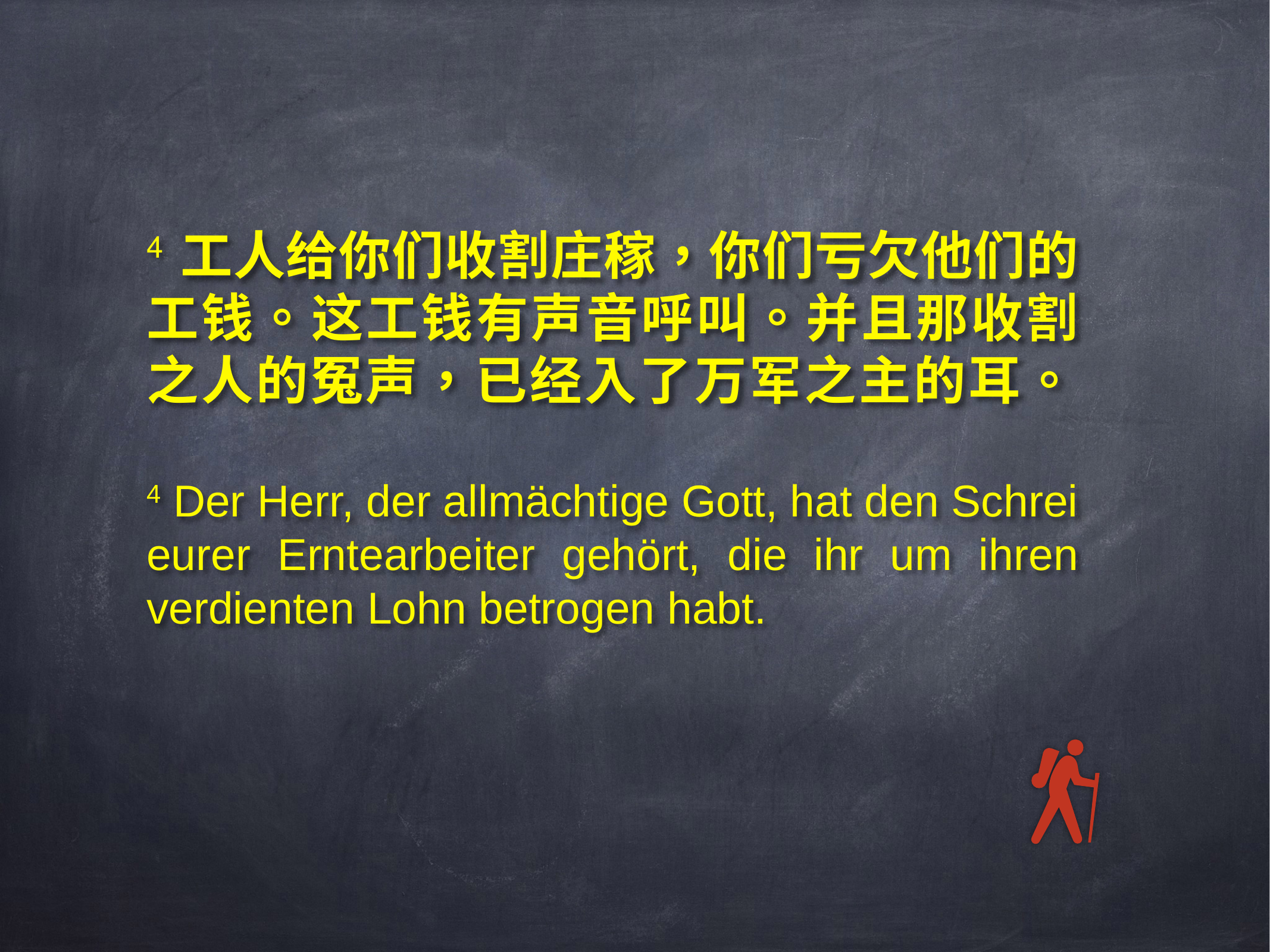

# 4 工人给你们收割庄稼，你们亏欠他们的工钱。这工钱有声音呼叫。并且那收割之人的冤声，已经入了万军之主的耳。 4 Der Herr, der allmächtige Gott, hat den Schrei eurer Erntearbeiter gehört, die ihr um ihren verdienten Lohn betrogen habt.